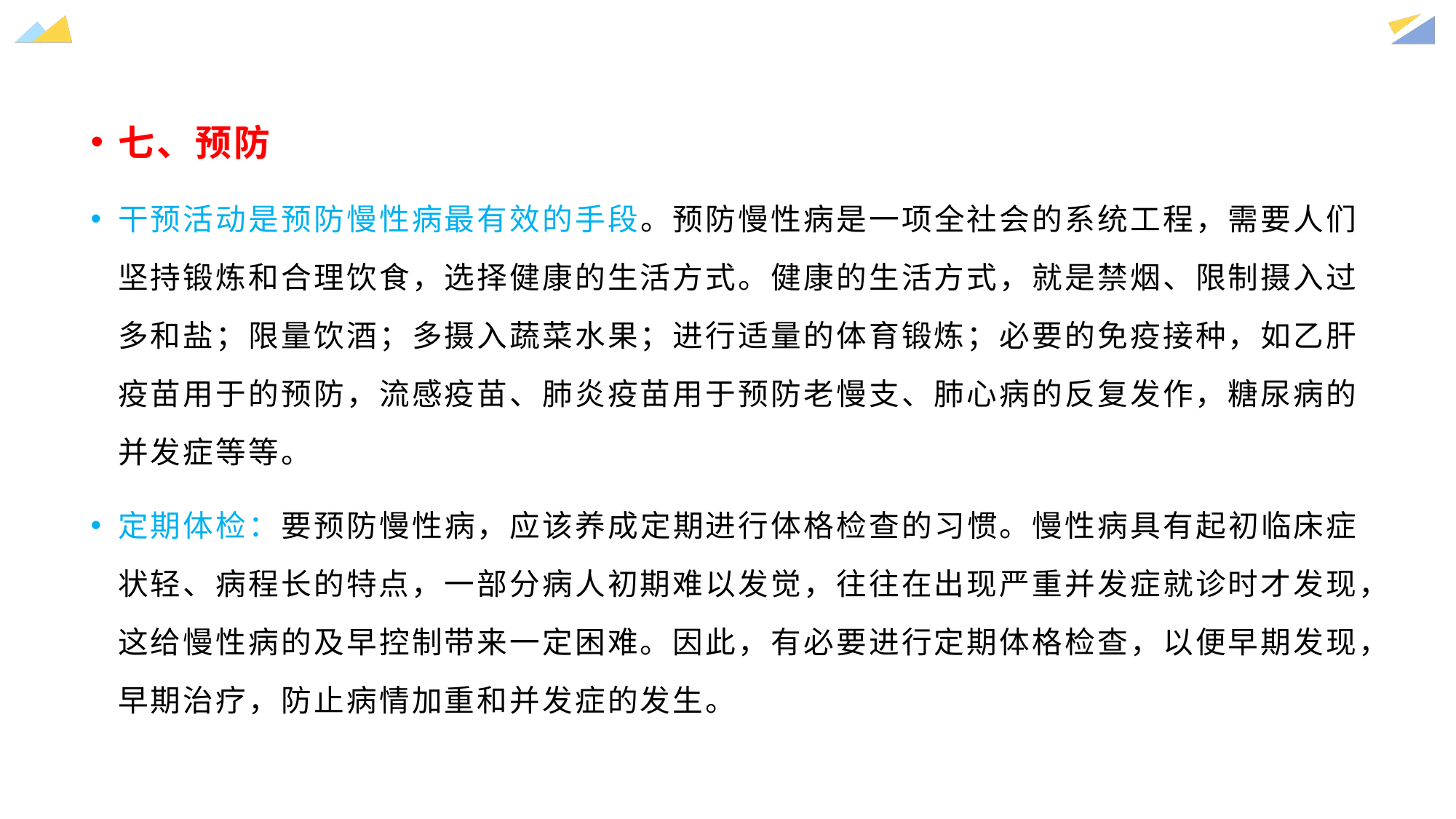

七、预防
干预活动是预防慢性病最有效的手段。预防慢性病是一项全社会的系统工程，需要人们坚持锻炼和合理饮食，选择健康的生活方式。健康的生活方式，就是禁烟、限制摄入过多和盐；限量饮酒；多摄入蔬菜水果；进行适量的体育锻炼；必要的免疫接种，如乙肝疫苗用于的预防，流感疫苗、肺炎疫苗用于预防老慢支、肺心病的反复发作，糖尿病的并发症等等。
定期体检：要预防慢性病，应该养成定期进行体格检查的习惯。慢性病具有起初临床症状轻、病程长的特点，一部分病人初期难以发觉，往往在出现严重并发症就诊时才发现，这给慢性病的及早控制带来一定困难。因此，有必要进行定期体格检查，以便早期发现，早期治疗，防止病情加重和并发症的发生。